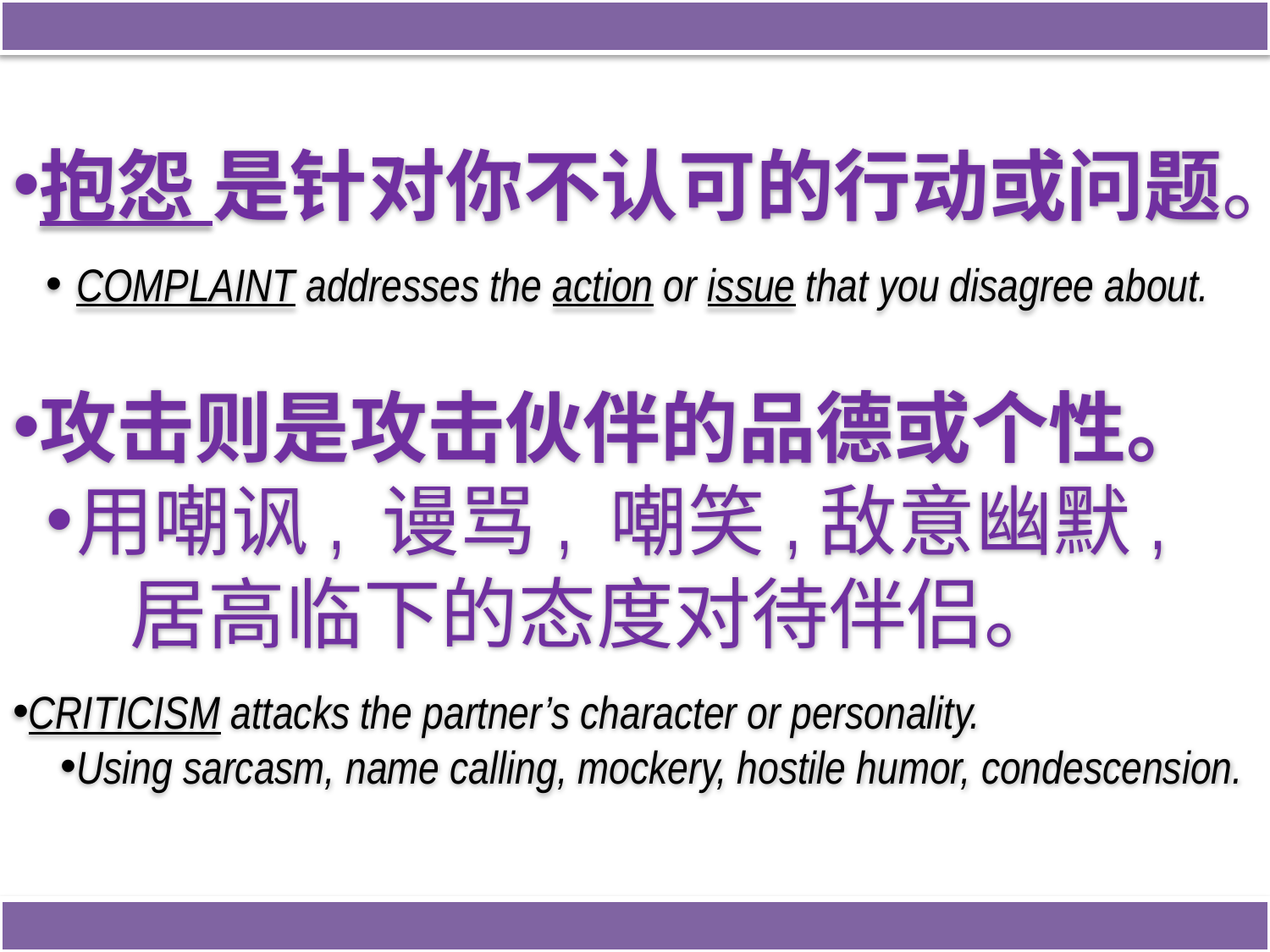

抱怨 是针对你不认可的行动或问题。

COMPLAINT addresses the action or issue that you disagree about.

攻击则是攻击伙伴的品德或个性。
用嘲讽, 谩骂, 嘲笑,敌意幽默,        居高临下的态度对待伴侣。

CRITICISM attacks the partner’s character or personality.
Using sarcasm, name calling, mockery, hostile humor, condescension.